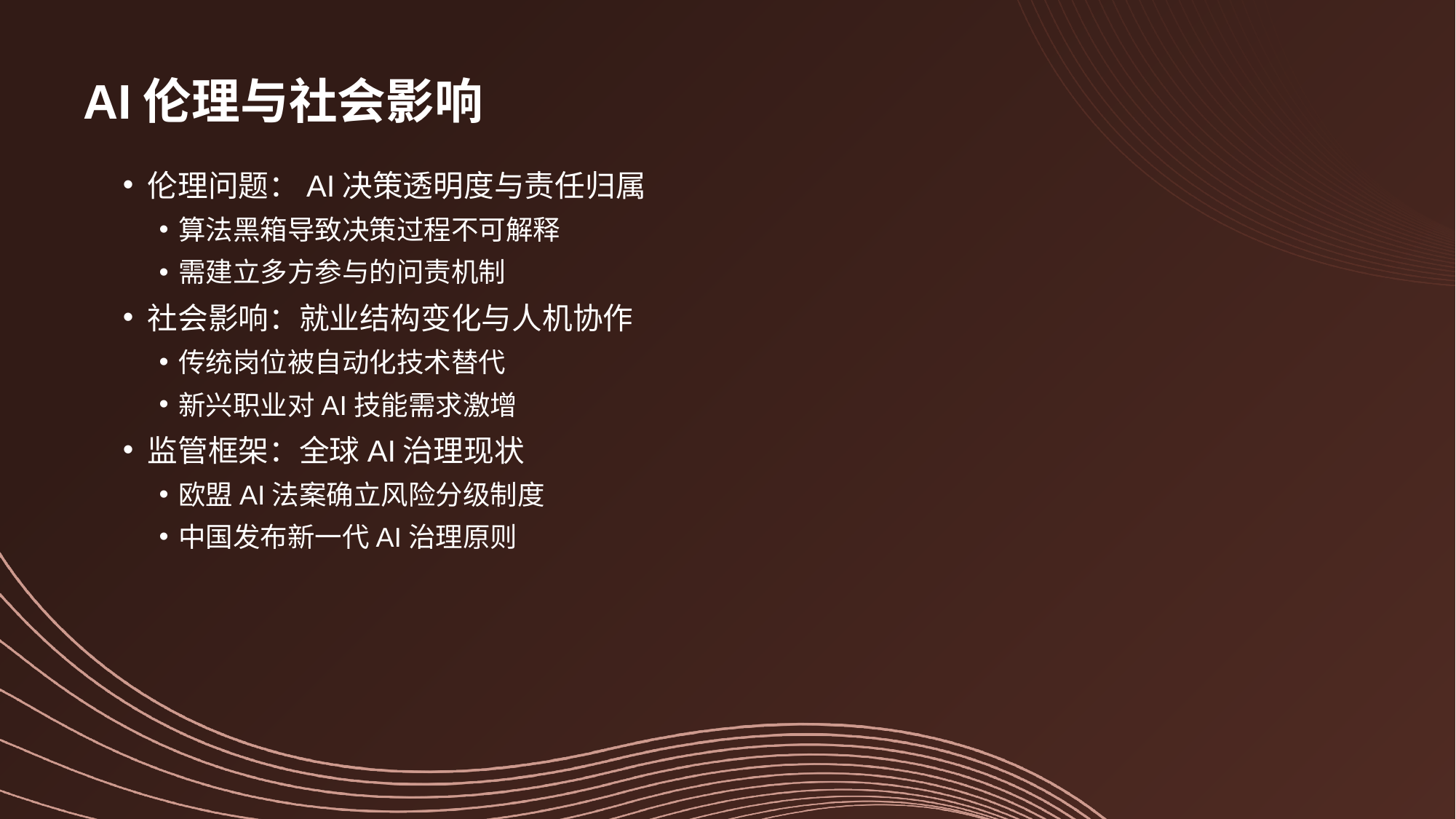

# AI伦理与社会影响
伦理问题：AI决策透明度与责任归属
算法黑箱导致决策过程不可解释
需建立多方参与的问责机制
社会影响：就业结构变化与人机协作
传统岗位被自动化技术替代
新兴职业对AI技能需求激增
监管框架：全球AI治理现状
欧盟AI法案确立风险分级制度
中国发布新一代AI治理原则